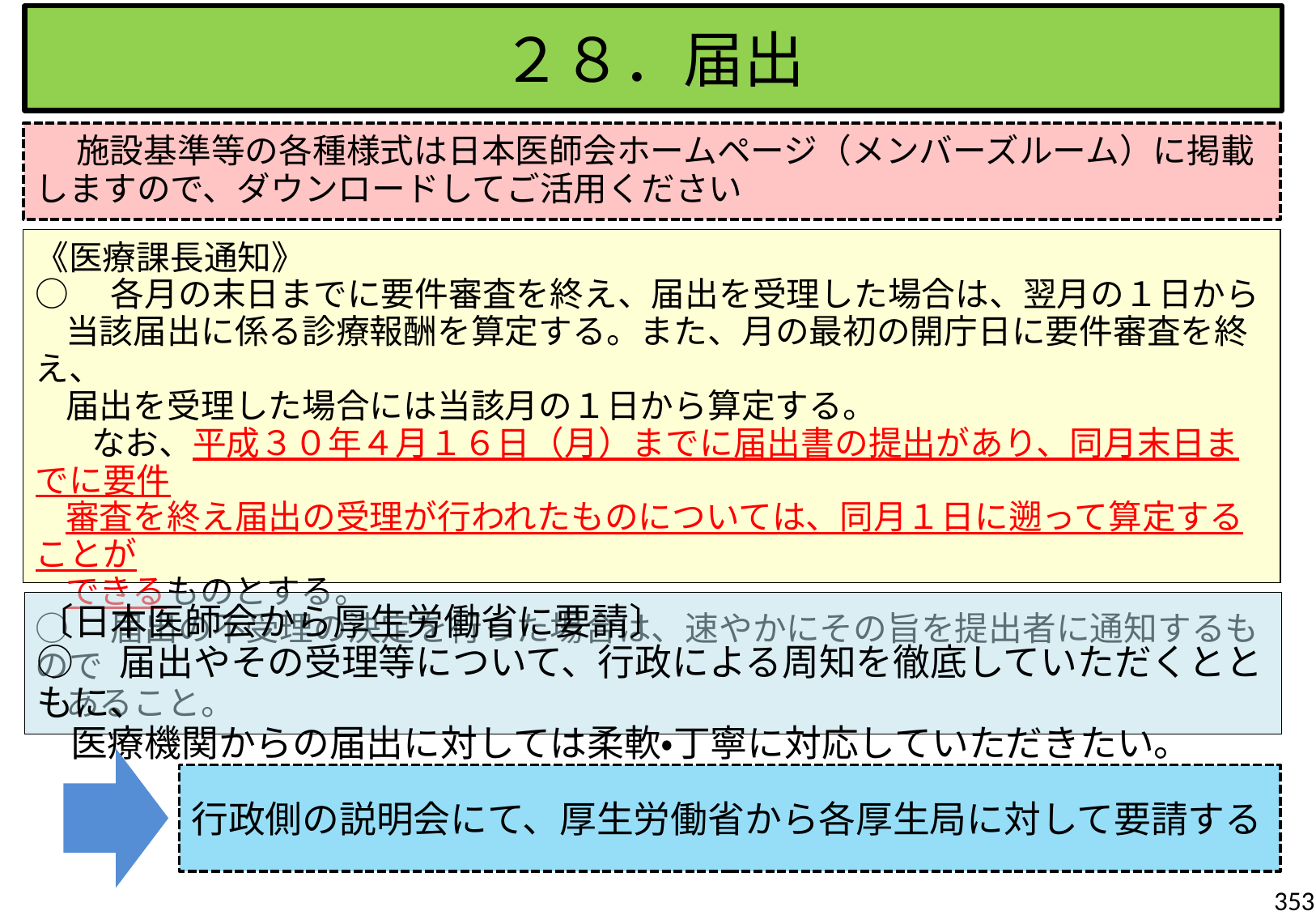

２８．届出
　施設基準等の各種様式は日本医師会ホームページ（メンバーズルーム）に掲載しますので、ダウンロードしてご活用ください
《医療課長通知》
○　各月の末日までに要件審査を終え、届出を受理した場合は、翌月の１日から
   当該届出に係る診療報酬を算定する。また、月の最初の開庁日に要件審査を終え、
   届出を受理した場合には当該月の１日から算定する。
　   なお、平成３０年４月１６日（月）までに届出書の提出があり、同月末日までに要件
   審査を終え届出の受理が行われたものについては、同月１日に遡って算定することが
   できるものとする。
○　届出の不受理の決定を行った場合は、速やかにその旨を提出者に通知するもので
   あること。

〔日本医師会から厚生労働省に要請〕
○　届出やその受理等について、行政による周知を徹底していただくとともに、
   医療機関からの届出に対しては柔軟・丁寧に対応していただきたい。

行政側の説明会にて、厚生労働省から各厚生局に対して要請する
353